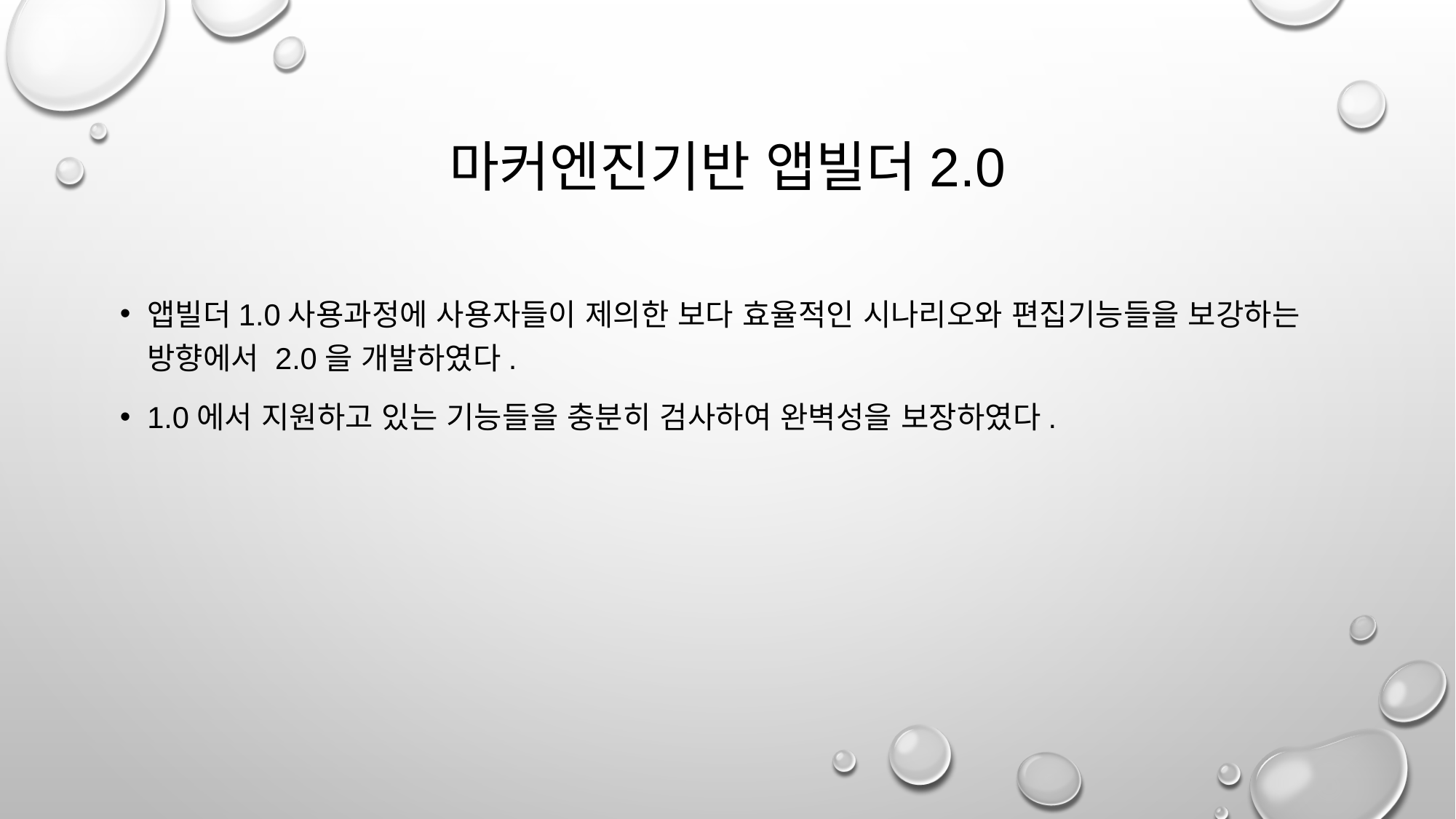

# 마커엔진기반 앱빌더2.0
앱빌더1.0사용과정에 사용자들이 제의한 보다 효율적인 시나리오와 편집기능들을 보강하는 방향에서 2.0을 개발하였다.
1.0에서 지원하고 있는 기능들을 충분히 검사하여 완벽성을 보장하였다.